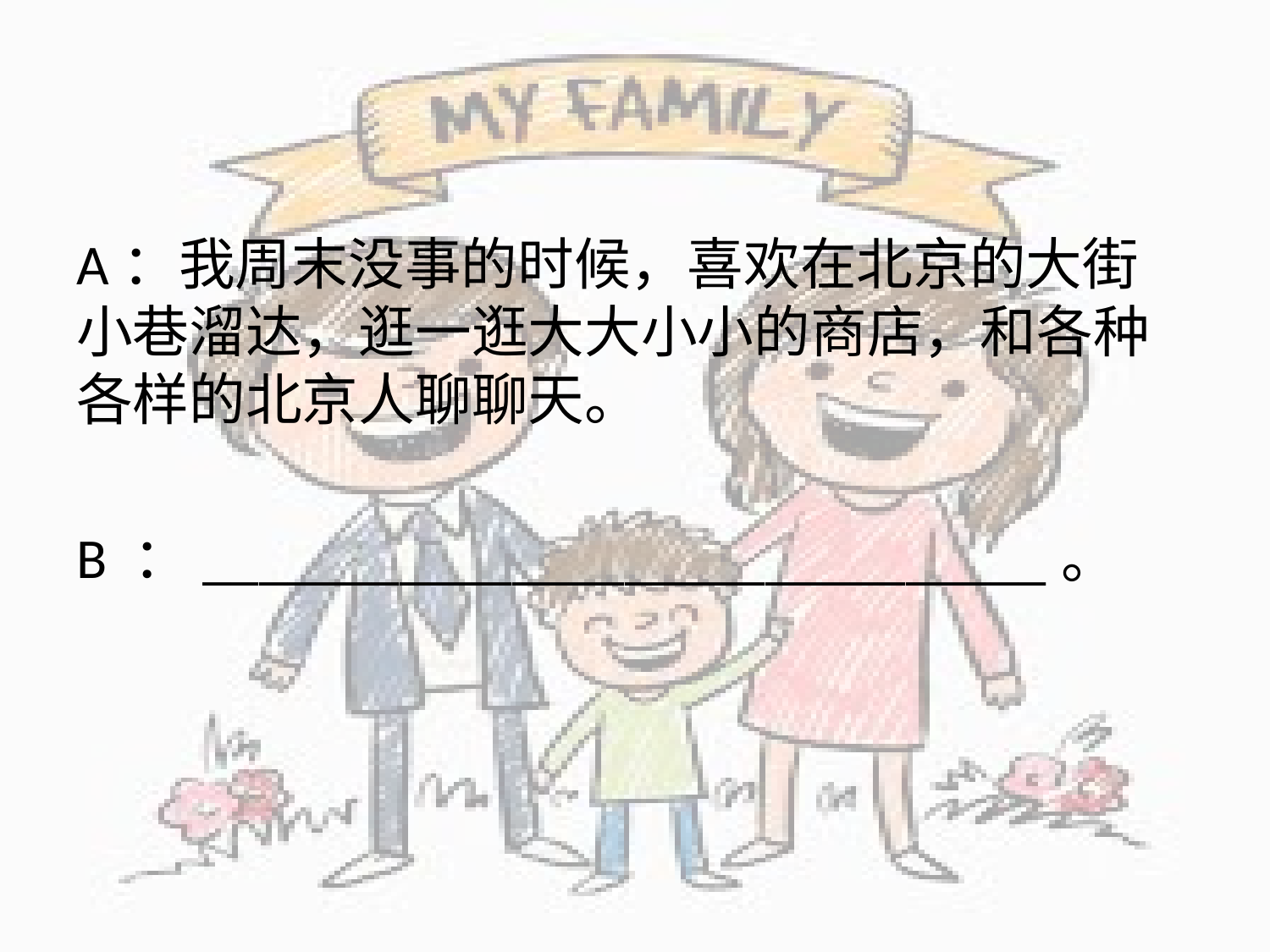

#
A：我周末没事的时候，喜欢在北京的大街小巷溜达，逛一逛大大小小的商店，和各种各样的北京人聊聊天。

B ：______________________________。